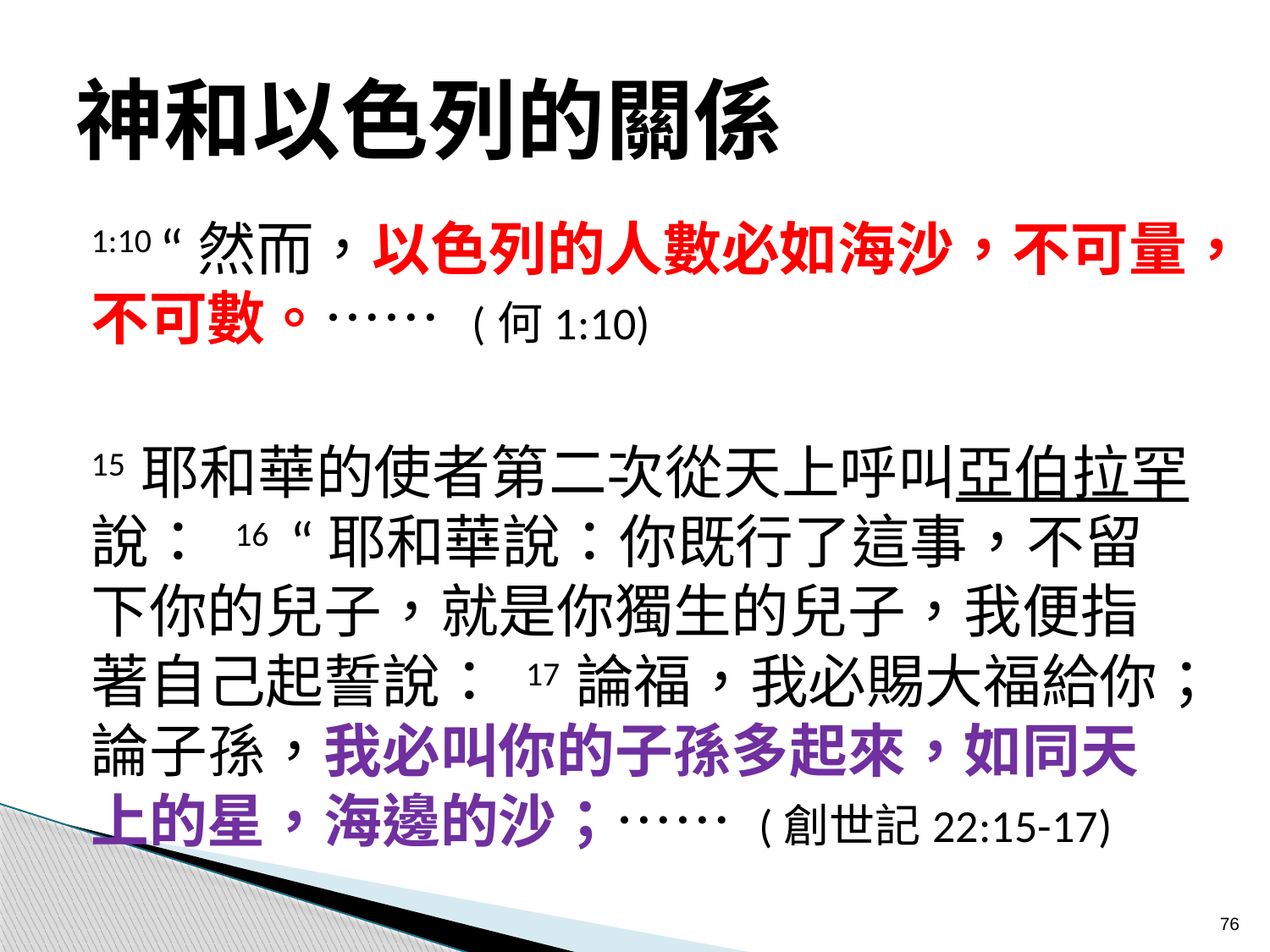

# 神和以色列的關係
1:10 “然而，以色列的人數必如海沙，不可量，不可數。……	(何1:10)

15 耶和華的使者第二次從天上呼叫亞伯拉罕說： 16  “耶和華說：你既行了這事，不留下你的兒子，就是你獨生的兒子，我便指著自己起誓說： 17 論福，我必賜大福給你；論子孫，我必叫你的子孫多起來，如同天上的星，海邊的沙；…… (創世記22:15-17)

76